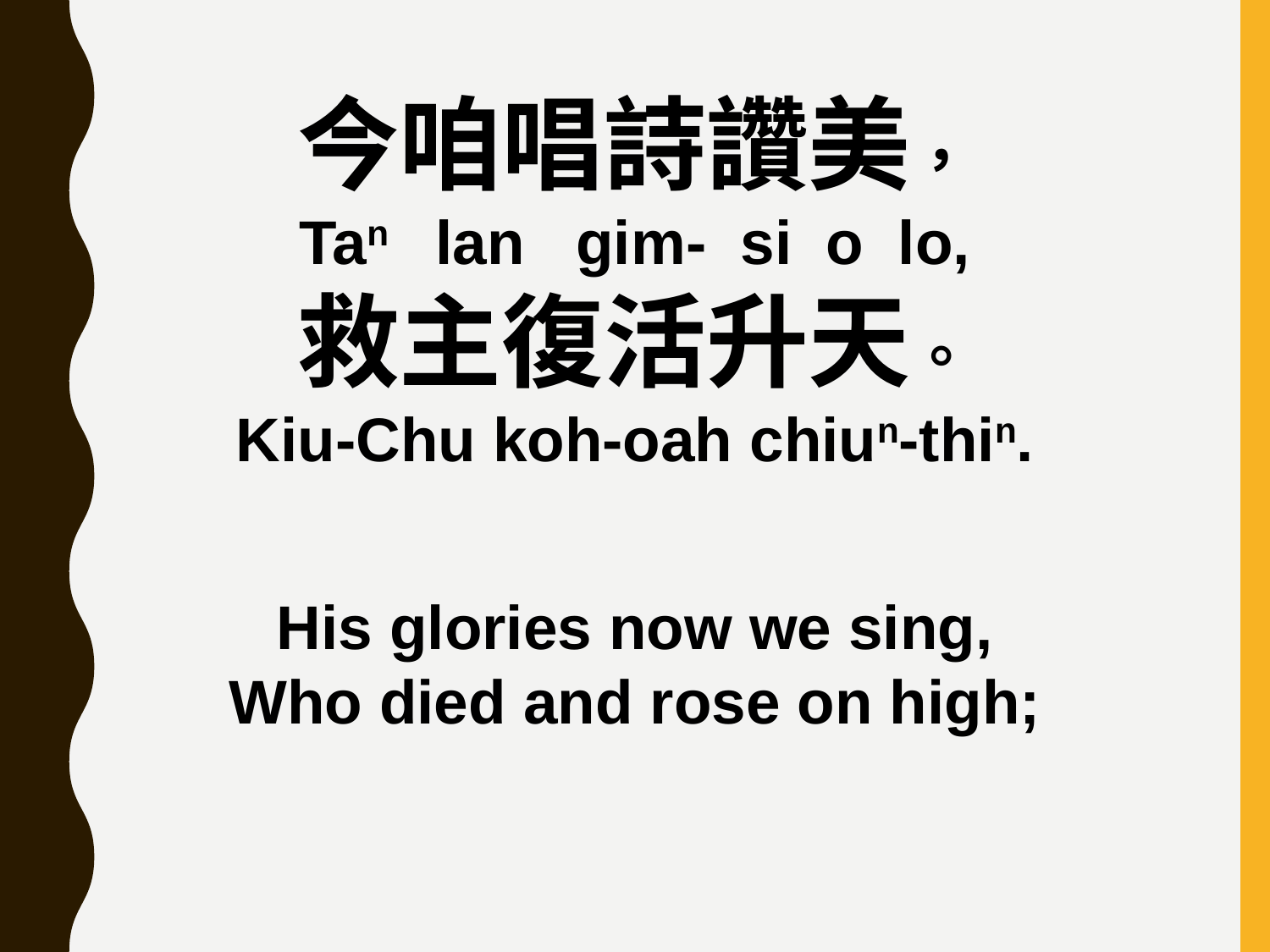

今咱唱詩讚美，
Tan    lan   gim-  si  o  lo,
救主復活升天。
Kiu-Chu koh-oah chiun-thin.
His glories now we sing,
Who died and rose on high;